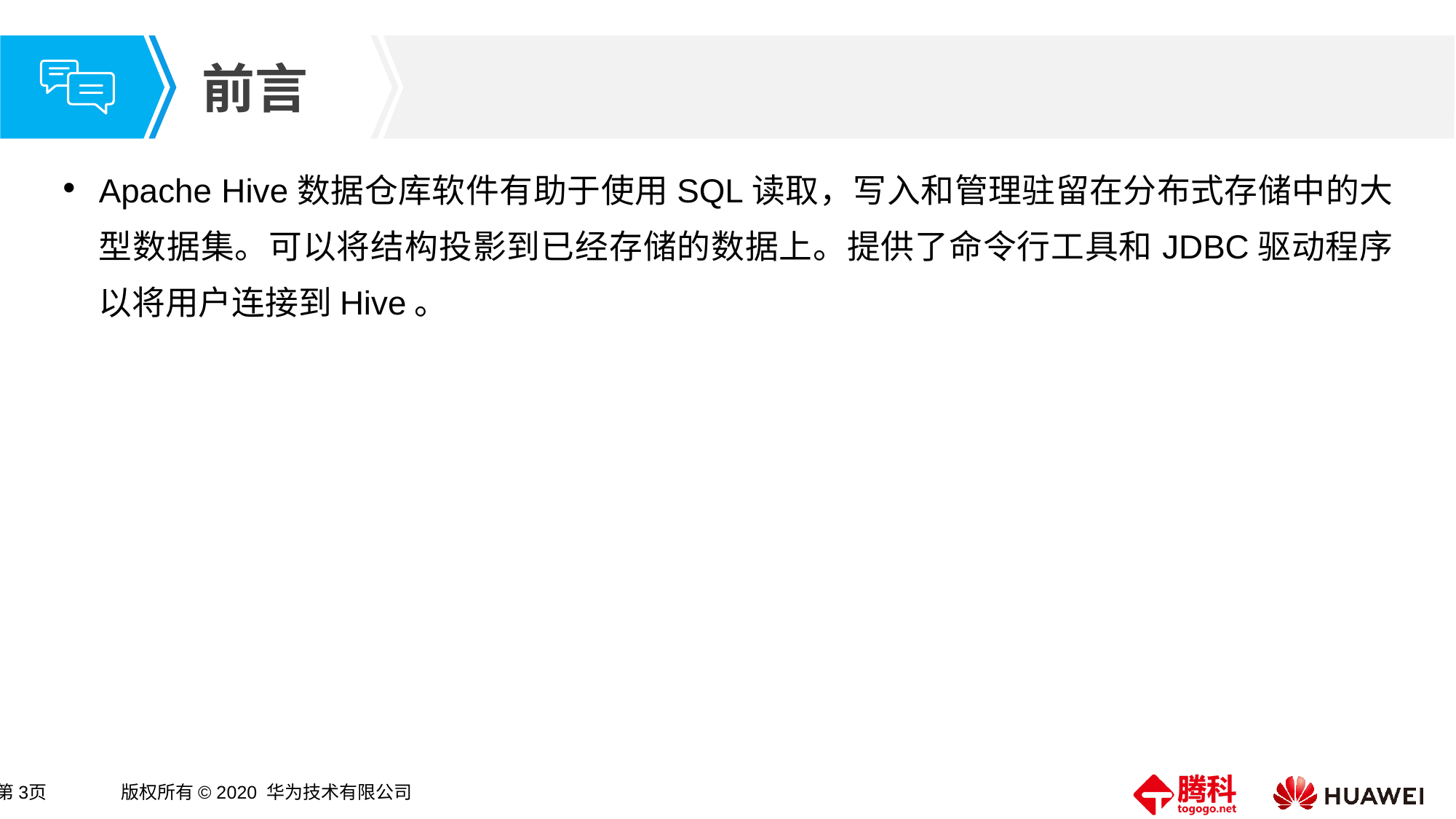

Apache Hive数据仓库软件有助于使用SQL读取，写入和管理驻留在分布式存储中的大型数据集。可以将结构投影到已经存储的数据上。提供了命令行工具和JDBC驱动程序以将用户连接到Hive。